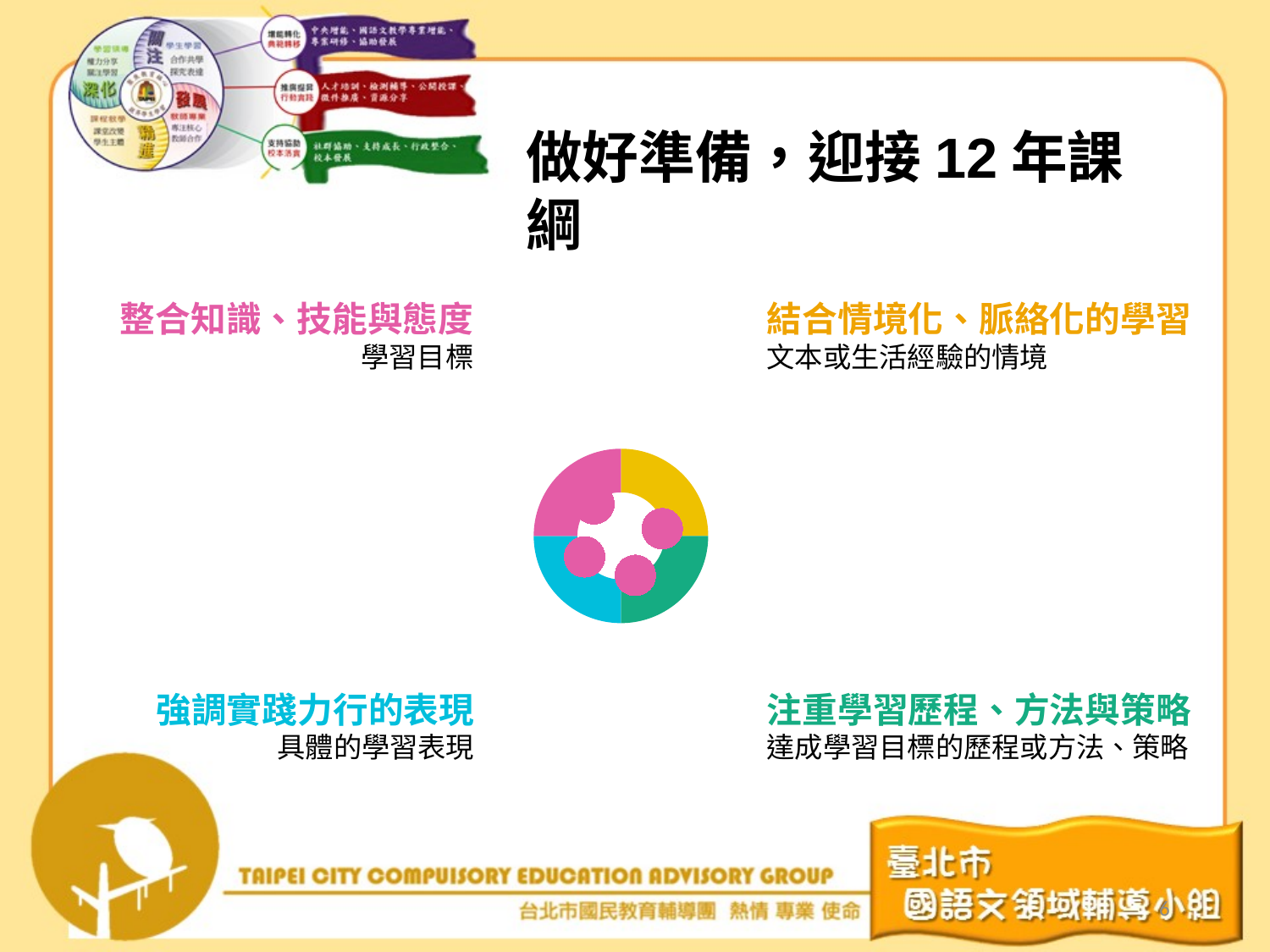

做好準備，迎接12年課綱

### Chart

| Category | 銷售 | 欄1 | 欄2 |
|---|---|---|---|
| 第一季 | 1.0 | 1.0 | 0.825000000000001 |
| 第二季 | 1.0 | 1.0 | 0.825000000000001 |
| 第三季 | 1.0 | 1.0 | 0.825000000000001 |
| 第四季 | 1.0 | 1.0 | 0.825000000000001 |
整合知識、技能與態度
學習目標
結合情境化、脈絡化的學習
文本或生活經驗的情境
強調實踐力行的表現
具體的學習表現
注重學習歷程、方法與策略
達成學習目標的歷程或方法、策略
6